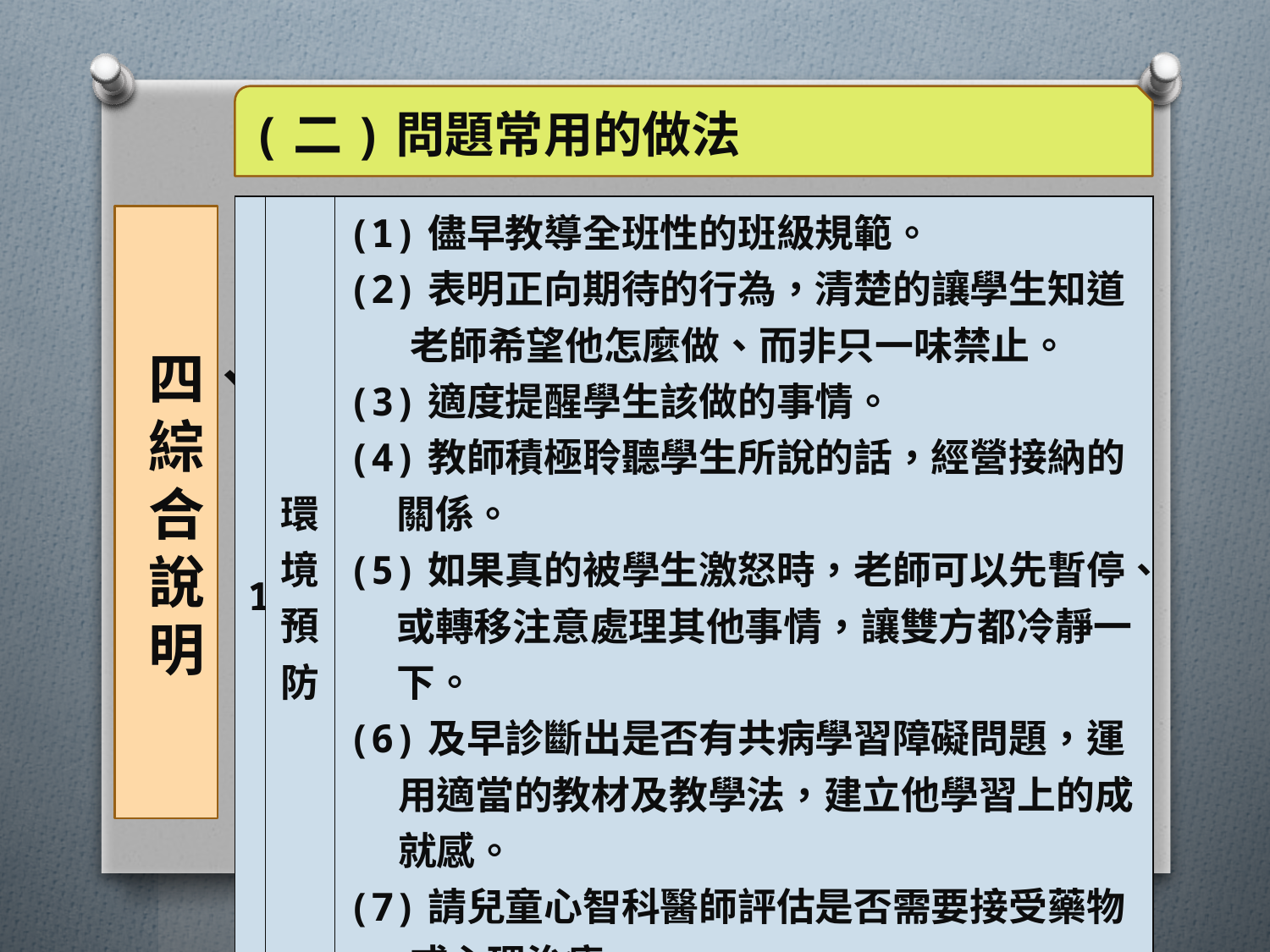

(二)問題常用的做法
| 1 | 環境預防 | (1)儘早教導全班性的班級規範。 (2)表明正向期待的行為，清楚的讓學生知道老師希望他怎麼做、而非只一味禁止。 (3)適度提醒學生該做的事情。 (4)教師積極聆聽學生所說的話，經營接納的關係。 (5)如果真的被學生激怒時，老師可以先暫停、或轉移注意處理其他事情，讓雙方都冷靜一下。 (6)及早診斷出是否有共病學習障礙問題，運用適當的教材及教學法，建立他學習上的成就感。 (7)請兒童心智科醫師評估是否需要接受藥物或心理治療。 |
| --- | --- | --- |
# 四、綜合說明